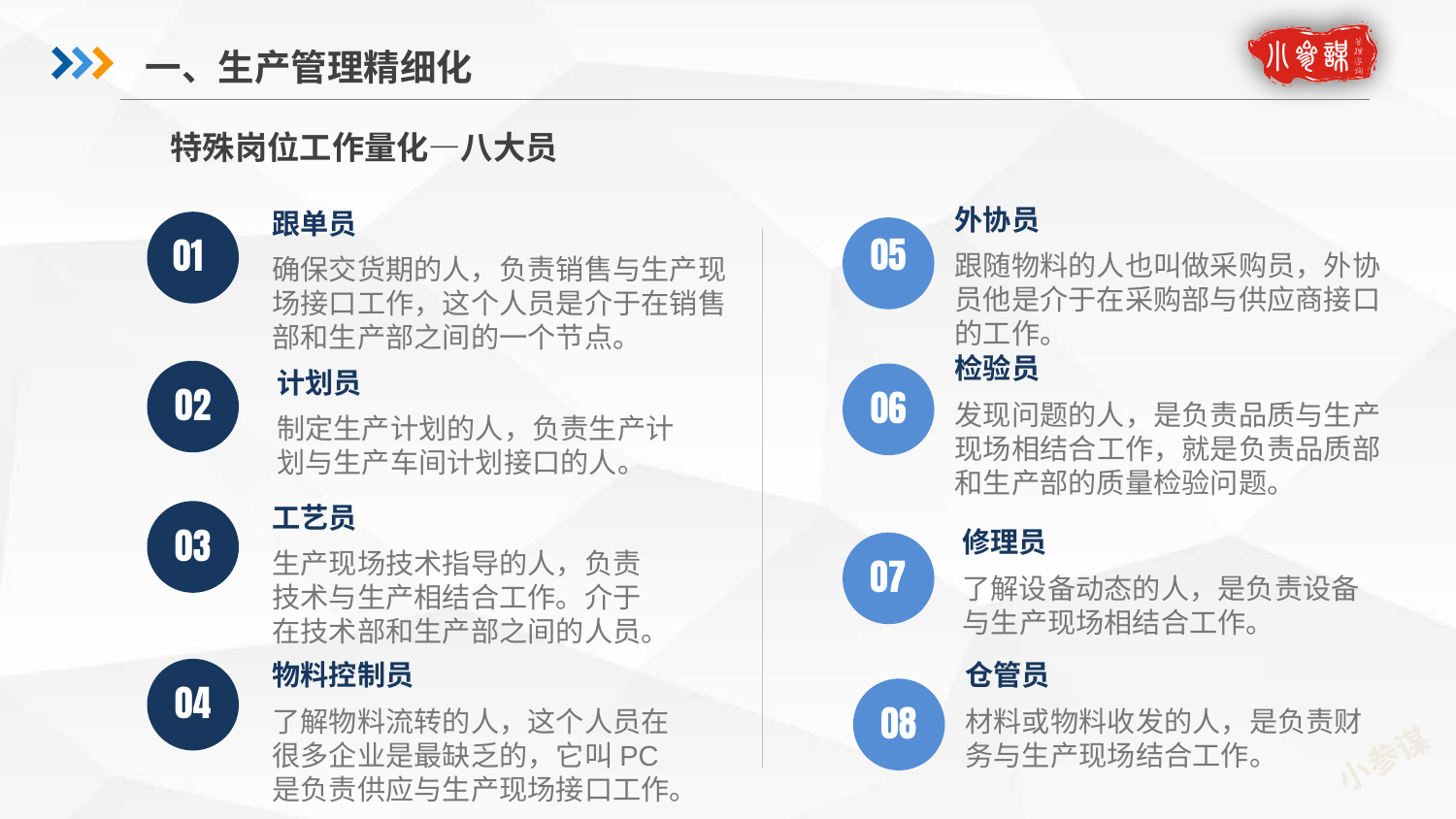

一、生产管理精细化
特殊岗位工作量化—八大员
外协员
跟随物料的人也叫做采购员，外协员他是介于在采购部与供应商接口的工作。
跟单员
确保交货期的人，负责销售与生产现场接口工作，这个人员是介于在销售部和生产部之间的一个节点。

01

05
检验员
发现问题的人，是负责品质与生产现场相结合工作，就是负责品质部和生产部的质量检验问题。
计划员
制定生产计划的人，负责生产计划与生产车间计划接口的人。

02

06
工艺员
生产现场技术指导的人，负责技术与生产相结合工作。介于在技术部和生产部之间的人员。

03
修理员
了解设备动态的人，是负责设备与生产现场相结合工作。

07
物料控制员
了解物料流转的人，这个人员在很多企业是最缺乏的，它叫PC 是负责供应与生产现场接口工作。
仓管员
材料或物料收发的人，是负责财务与生产现场结合工作。

04

08